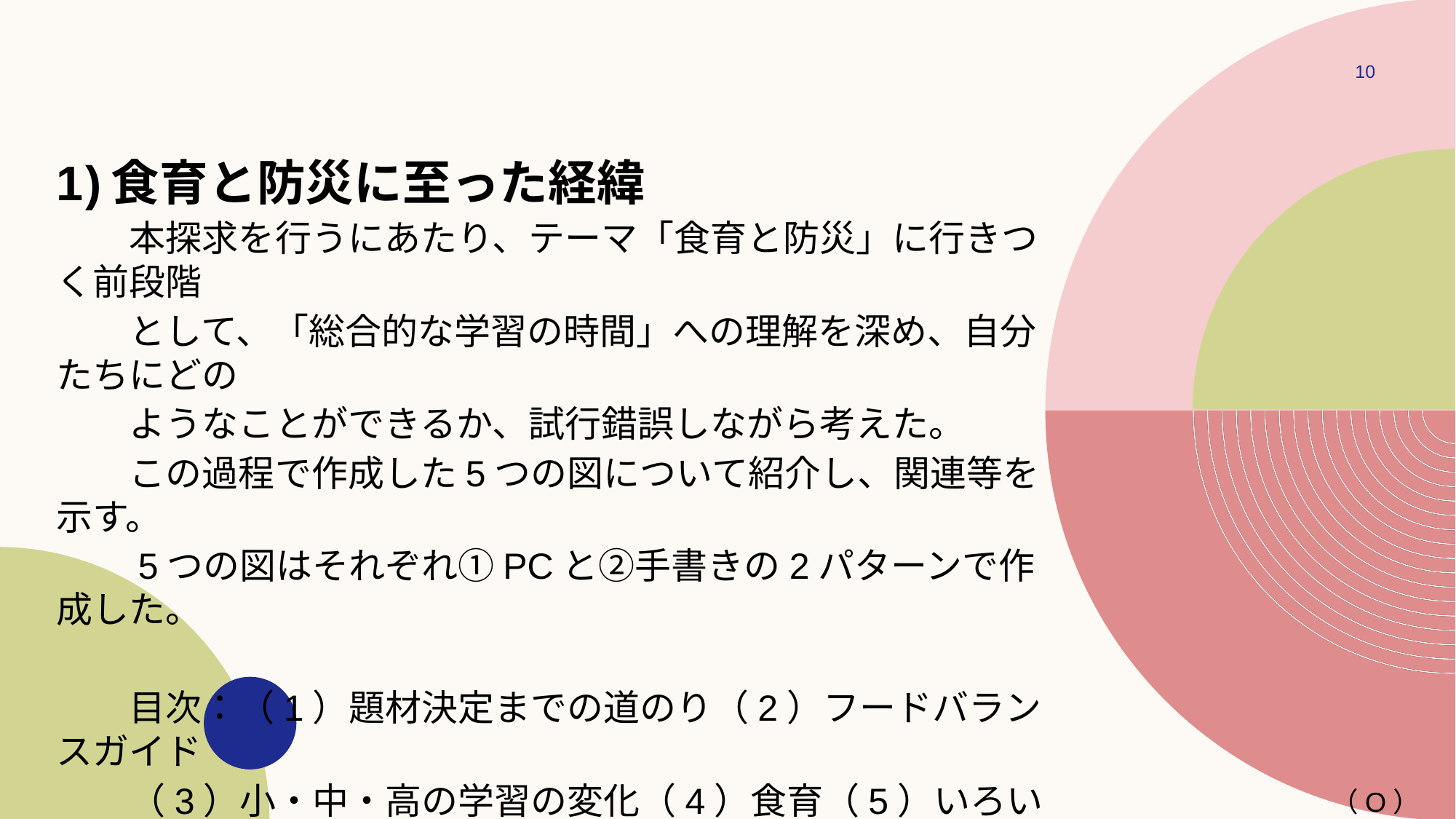

10
食育と防災に至った経緯
　　本探求を行うにあたり、テーマ「食育と防災」に行きつく前段階
　　として、「総合的な学習の時間」への理解を深め、自分たちにどの
　　ようなことができるか、試行錯誤しながら考えた。
　　この過程で作成した5つの図について紹介し、関連等を示す。
　　5つの図はそれぞれ①PCと②手書きの2パターンで作成した。

　　目次：（1）題材決定までの道のり（2）フードバランスガイド
　　（3）小・中・高の学習の変化（4）食育（5）いろいろな課題
　　（6）防災（7）参考文献

（O）